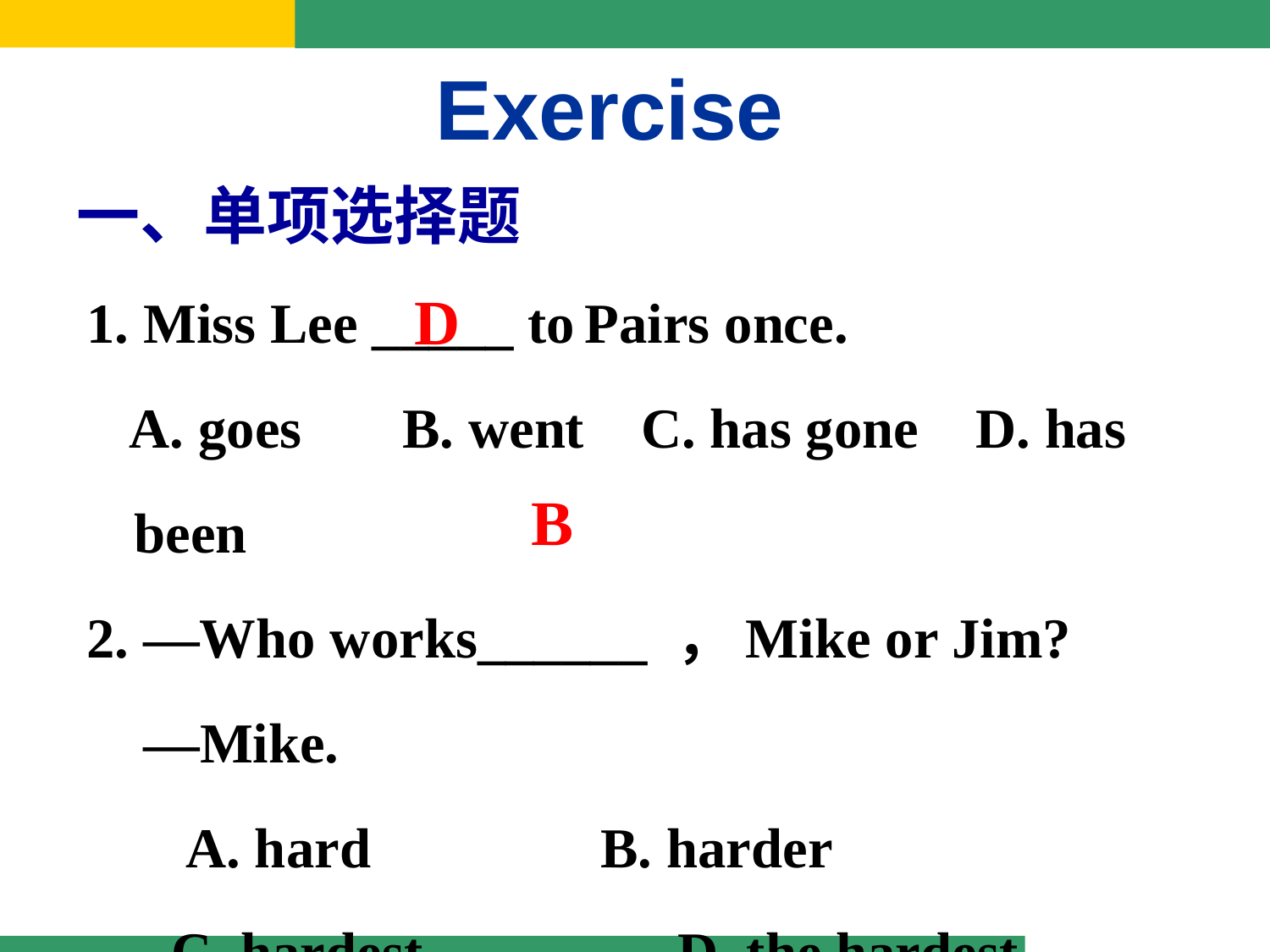

Exercise
一、单项选择题
1. Miss Lee _____ to Pairs once.
   A. goes	 B. went    C. has gone    D. has been
2. —Who works______ ，Mike or Jim?
    —Mike.
       A. hard	               B. harder
      C. hardest                  D. the hardest
D
B